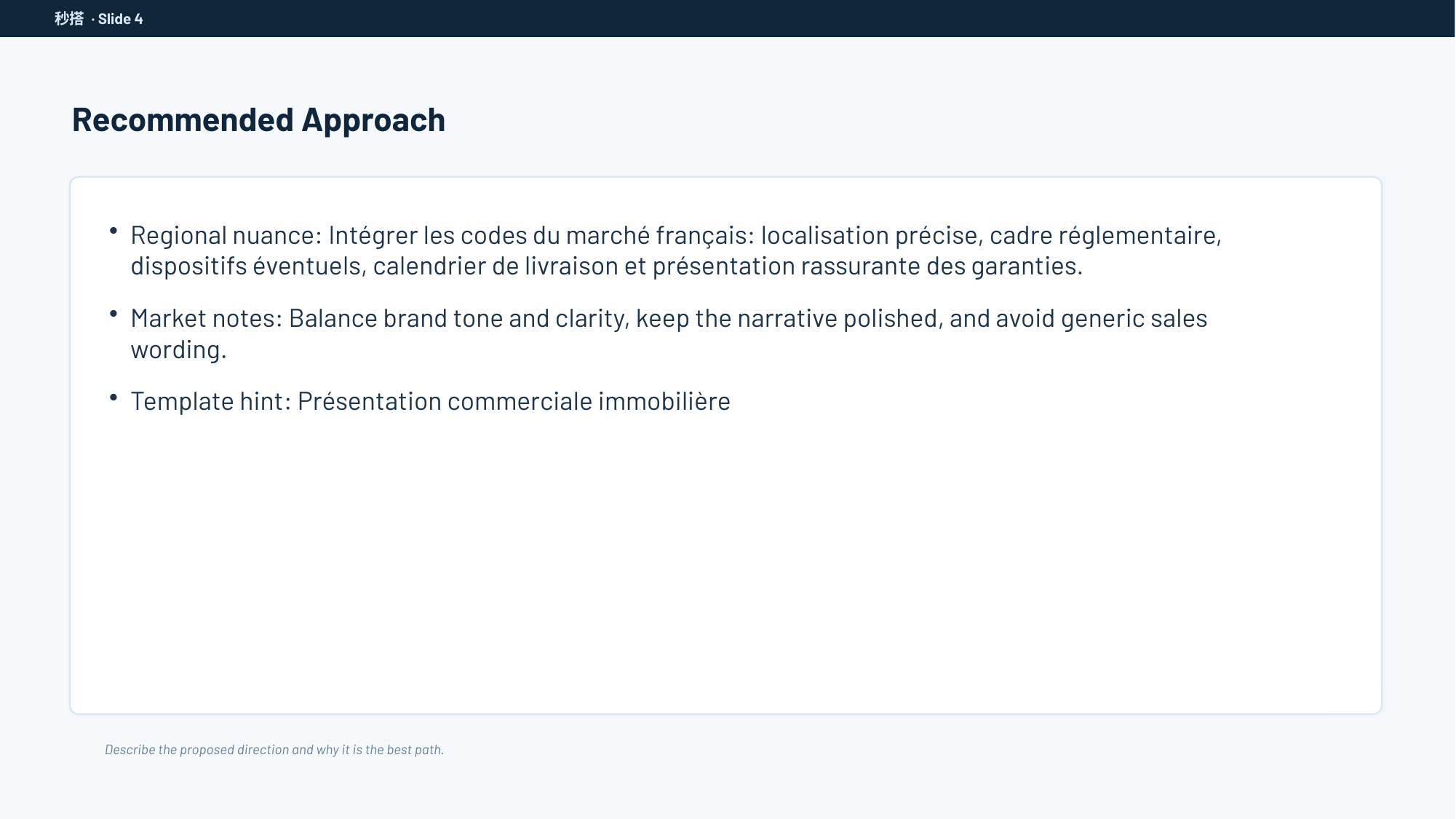

秒搭 · Slide 4
Recommended Approach

Regional nuance: Intégrer les codes du marché français: localisation précise, cadre réglementaire, dispositifs éventuels, calendrier de livraison et présentation rassurante des garanties.
Market notes: Balance brand tone and clarity, keep the narrative polished, and avoid generic sales wording.
Template hint: Présentation commerciale immobilière
Describe the proposed direction and why it is the best path.